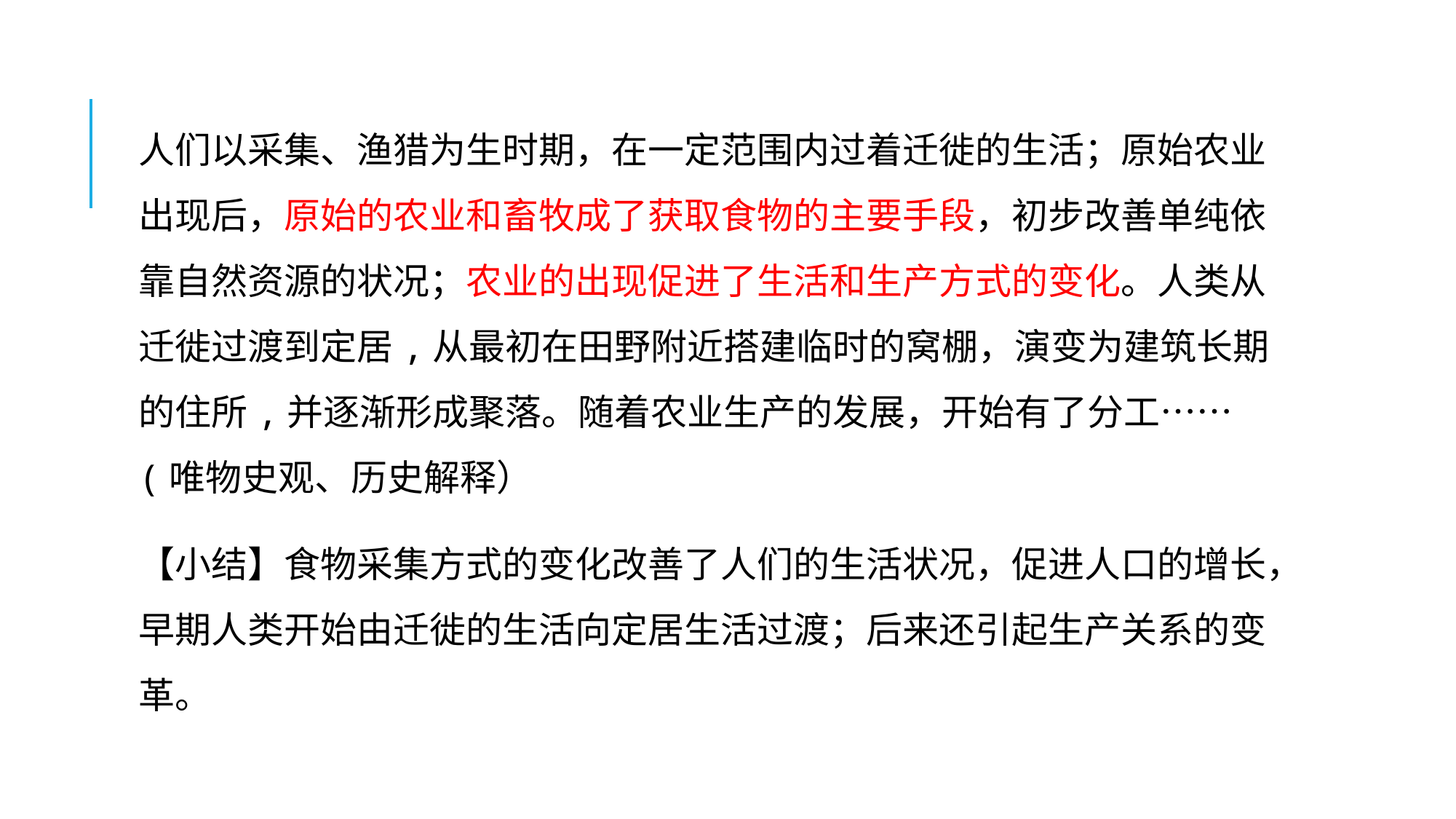

人们以采集、渔猎为生时期，在一定范围内过着迁徙的生活；原始农业出现后，原始的农业和畜牧成了获取食物的主要手段，初步改善单纯依靠自然资源的状况；农业的出现促进了生活和生产方式的变化。人类从迁徙过渡到定居,从最初在田野附近搭建临时的窝棚，演变为建筑长期的住所,并逐渐形成聚落。随着农业生产的发展，开始有了分工……(唯物史观、历史解释）
【小结】食物采集方式的变化改善了人们的生活状况，促进人口的增长，早期人类开始由迁徙的生活向定居生活过渡；后来还引起生产关系的变革。